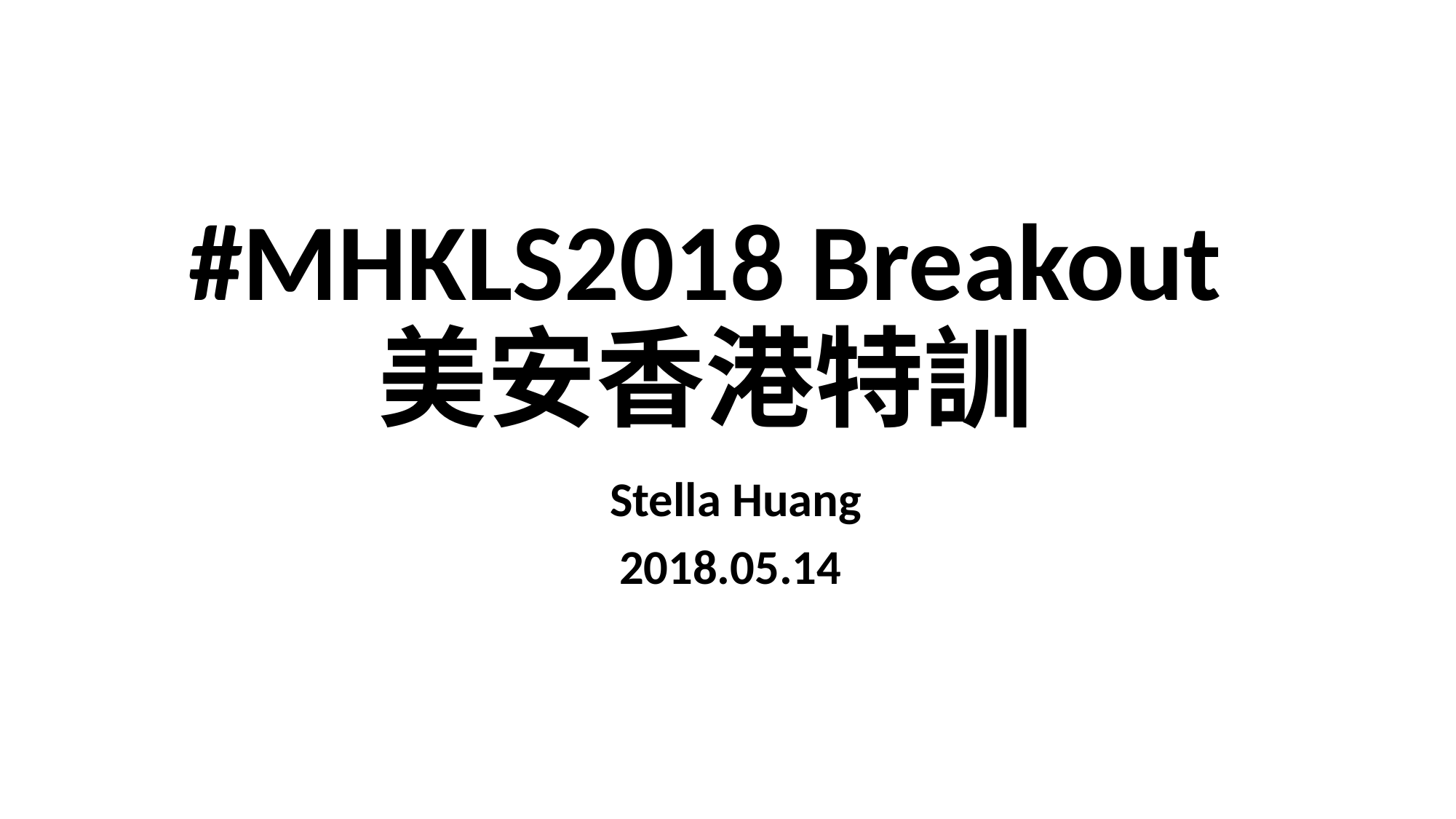

# #MHKLS2018 Breakout 美安香港特訓
 Stella Huang
2018.05.14